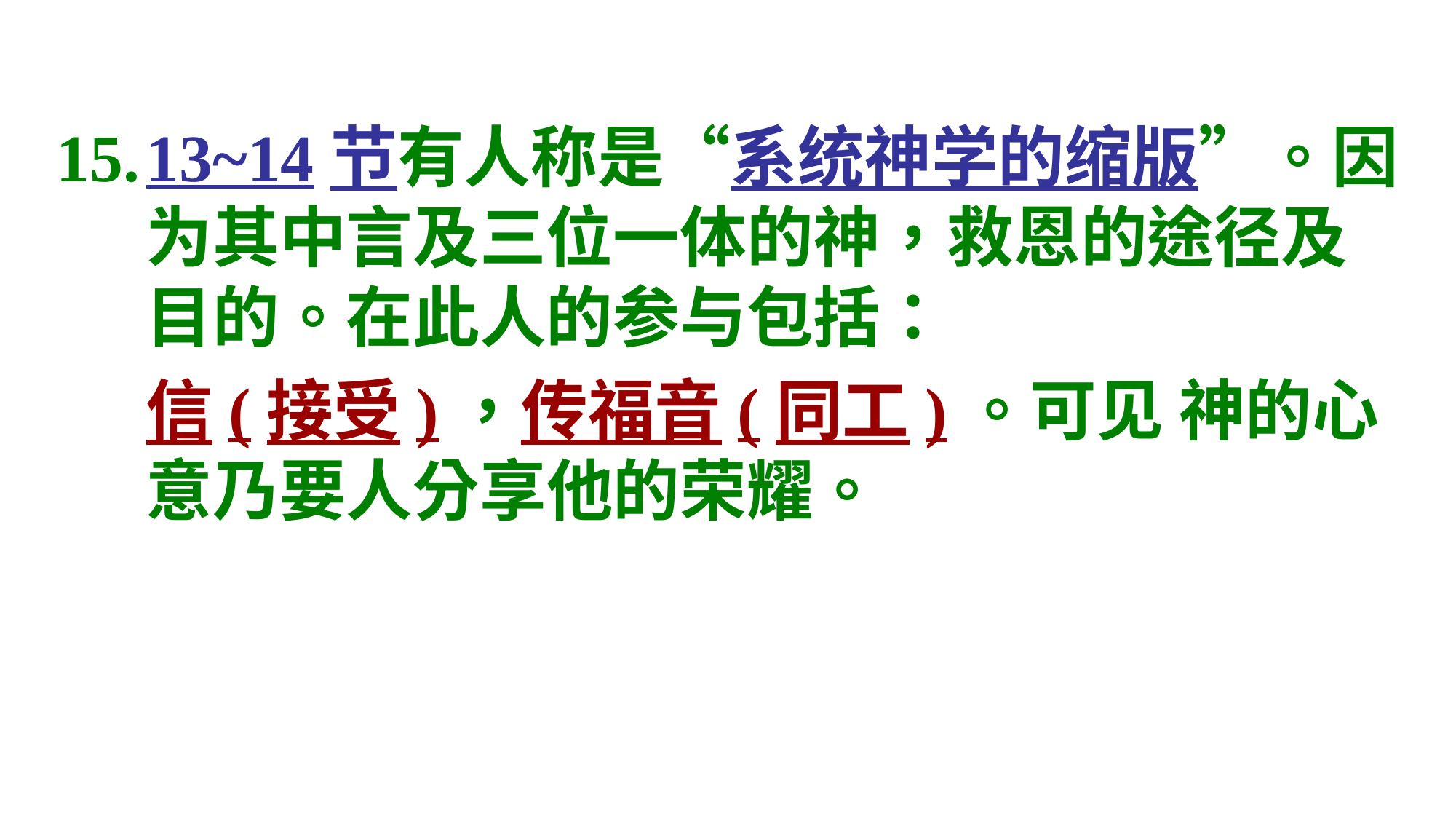

15.	13~14节有人称是“系统神学的缩版”。因为其中言及三位一体的神，救恩的途径及目的。在此人的参与包括：
	信(接受)，传福音(同工)。可见 神的心意乃要人分享他的荣耀。